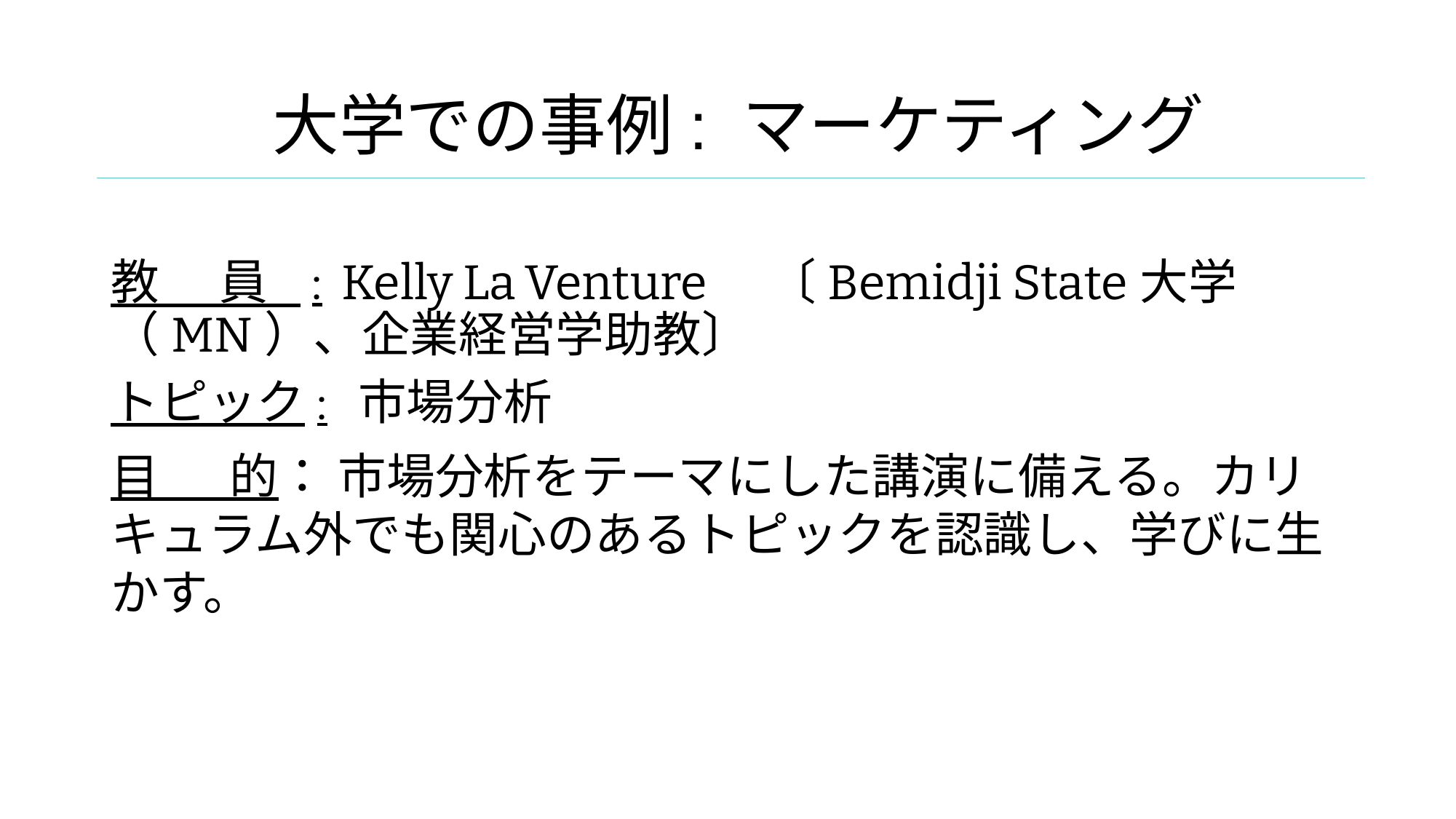

大学での事例: マーケティング
教 　員   :  Kelly La Venture　〔Bemidji State大学（MN）、企業経営学助教〕
トピック:  市場分析
目　  的： 市場分析をテーマにした講演に備える。カリキュラム外でも関心のあるトピックを認識し、学びに生かす。